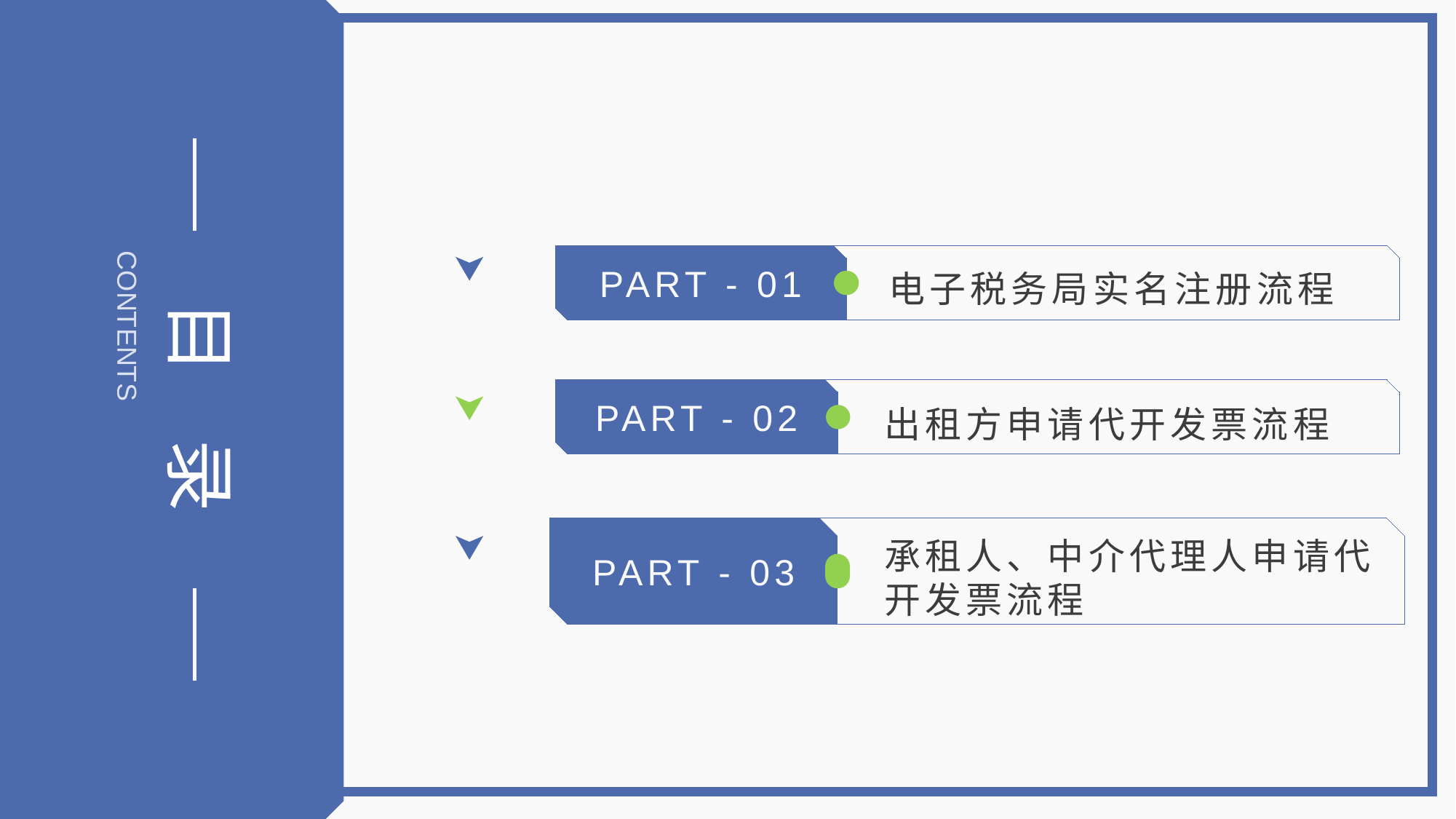

目    录
CONTENTS

PART - 01
电子税务局实名注册流程

PART - 02
出租方申请代开发票流程

PART - 03

承租人、中介代理人申请代开发票流程